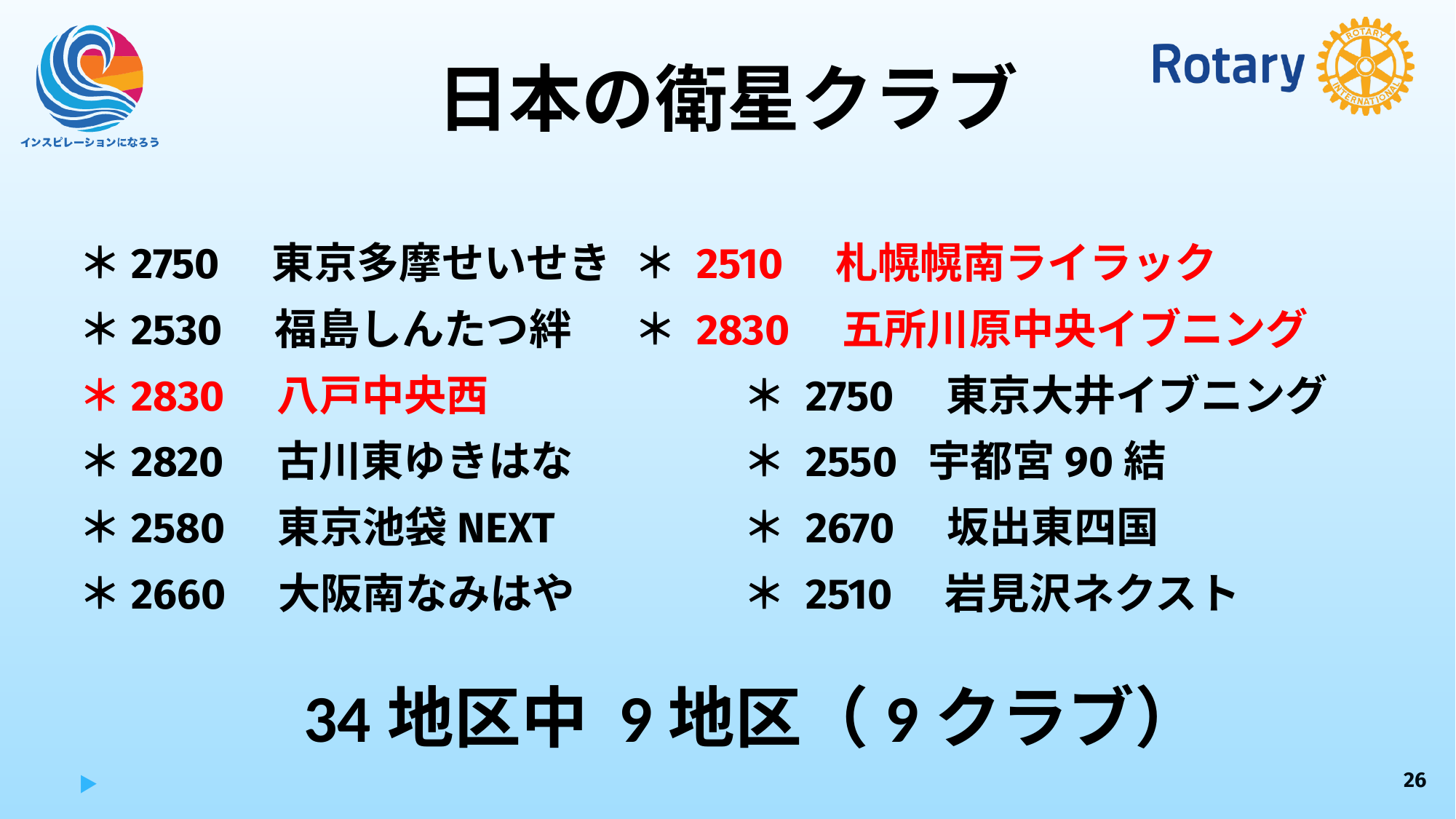

# 日本の衛星クラブ
＊2750　東京多摩せいせき 	 ＊ 2510　札幌幌南ライラック
＊2530　福島しんたつ絆 　	 ＊ 2830　五所川原中央イブニング
＊2830　八戸中央西 　　　	 ＊ 2750　東京大井イブニング
＊2820　古川東ゆきはな　　	 ＊ 2550  宇都宮90結
＊2580　東京池袋NEXT　　	 ＊ 2670　坂出東四国
＊2660　大阪南なみはや　		 ＊ 2510　岩見沢ネクスト

34地区中 9地区（9クラブ）

26